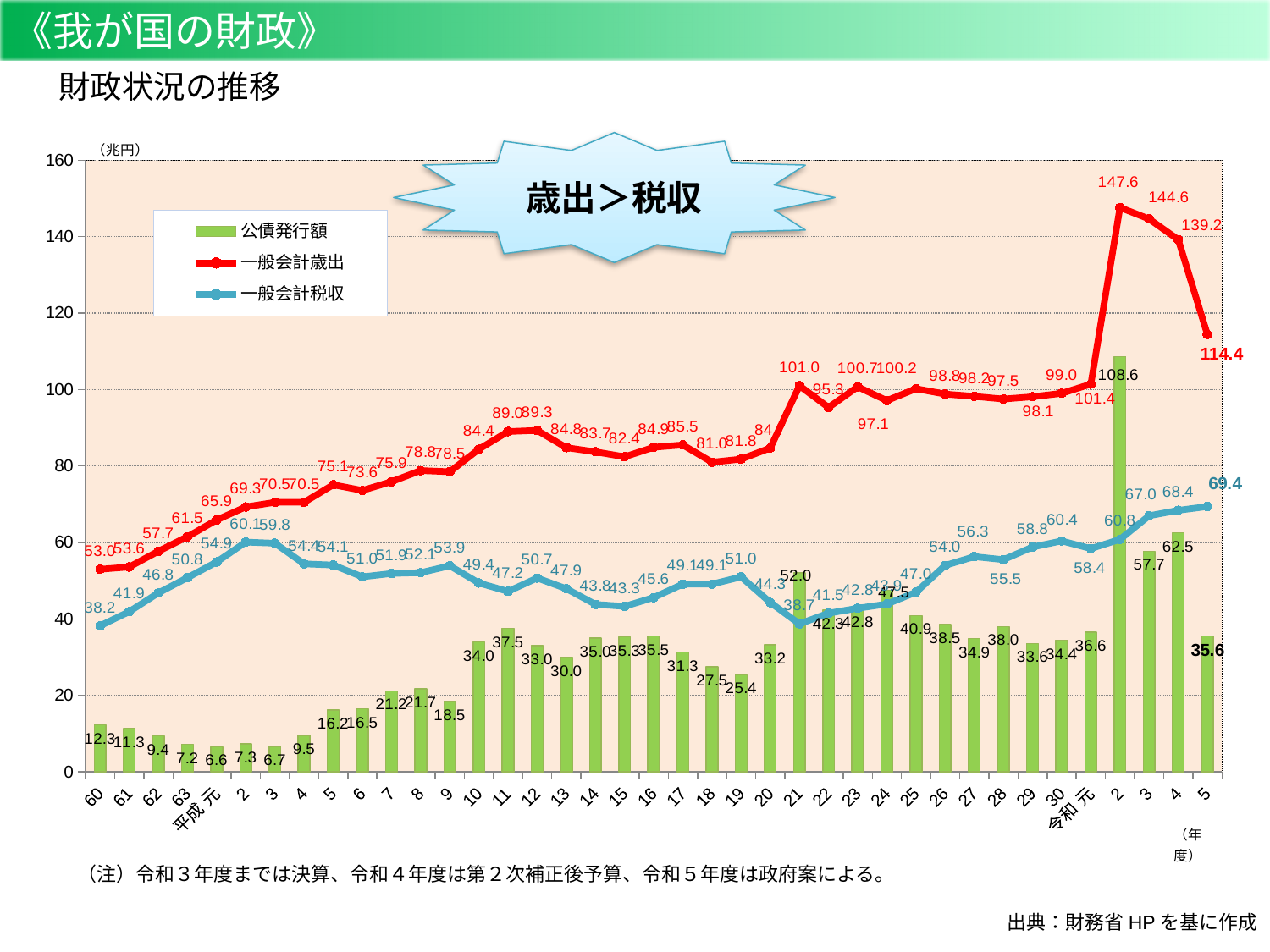

《我が国の財政》
財政状況の推移

### Chart

| Category | 公債発行額 | 一般会計歳出 | 一般会計税収 |
|---|---|---|---|
| 60 | 12.3 | 53.0 | 38.2 |
| 61 | 11.3 | 53.6 | 41.9 |
| 62 | 9.4 | 57.7 | 46.8 |
| 63 | 7.2 | 61.5 | 50.8 |
| 平成 元 | 6.6 | 65.9 | 54.9 |
| 2 | 7.3 | 69.3 | 60.1 |
| 3 | 6.7 | 70.5 | 59.8 |
| 4 | 9.5 | 70.5 | 54.4 |
| 5 | 16.2 | 75.1 | 54.1 |
| 6 | 16.5 | 73.6 | 51.0 |
| 7 | 21.2 | 75.9 | 51.9 |
| 8 | 21.7 | 78.8 | 52.1 |
| 9 | 18.5 | 78.5 | 53.9 |
| 10 | 34.0 | 84.4 | 49.4 |
| 11 | 37.5 | 89.0 | 47.2 |
| 12 | 33.0 | 89.3 | 50.7 |
| 13 | 30.0 | 84.8 | 47.9 |
| 14 | 35.0 | 83.7 | 43.8 |
| 15 | 35.3 | 82.4 | 43.3 |
| 16 | 35.5 | 84.9 | 45.6 |
| 17 | 31.3 | 85.5 | 49.1 |
| 18 | 27.5 | 81.0 | 49.1 |
| 19 | 25.4 | 81.8 | 51.0 |
| 20 | 33.2 | 84.7 | 44.3 |
| 21 | 52.0 | 101.0 | 38.7 |
| 22 | 42.3 | 95.3 | 41.5 |
| 23 | 42.8 | 100.7 | 42.8 |
| 24 | 47.5 | 97.1 | 43.9 |
| 25 | 40.9 | 100.2 | 47.0 |
| 26 | 38.5 | 98.8 | 54.0 |
| 27 | 34.9 | 98.2 | 56.3 |
| 28 | 38.0 | 97.5 | 55.5 |
| 29 | 33.6 | 98.1 | 58.8 |
| 30 | 34.4 | 99.0 | 60.4 |
| 令和 元 | 36.6 | 101.4 | 58.4 |
| 2 | 108.6 | 147.6 | 60.8 |
| 3 | 57.7 | 144.6 | 67.0 |
| 4 | 62.5 | 139.2 | 68.4 |
| 5 | 35.6 | 114.4 | 69.4 |
歳出＞税収
（注）令和３年度までは決算、令和４年度は第２次補正後予算、令和５年度は政府案による。
出典：財務省HPを基に作成